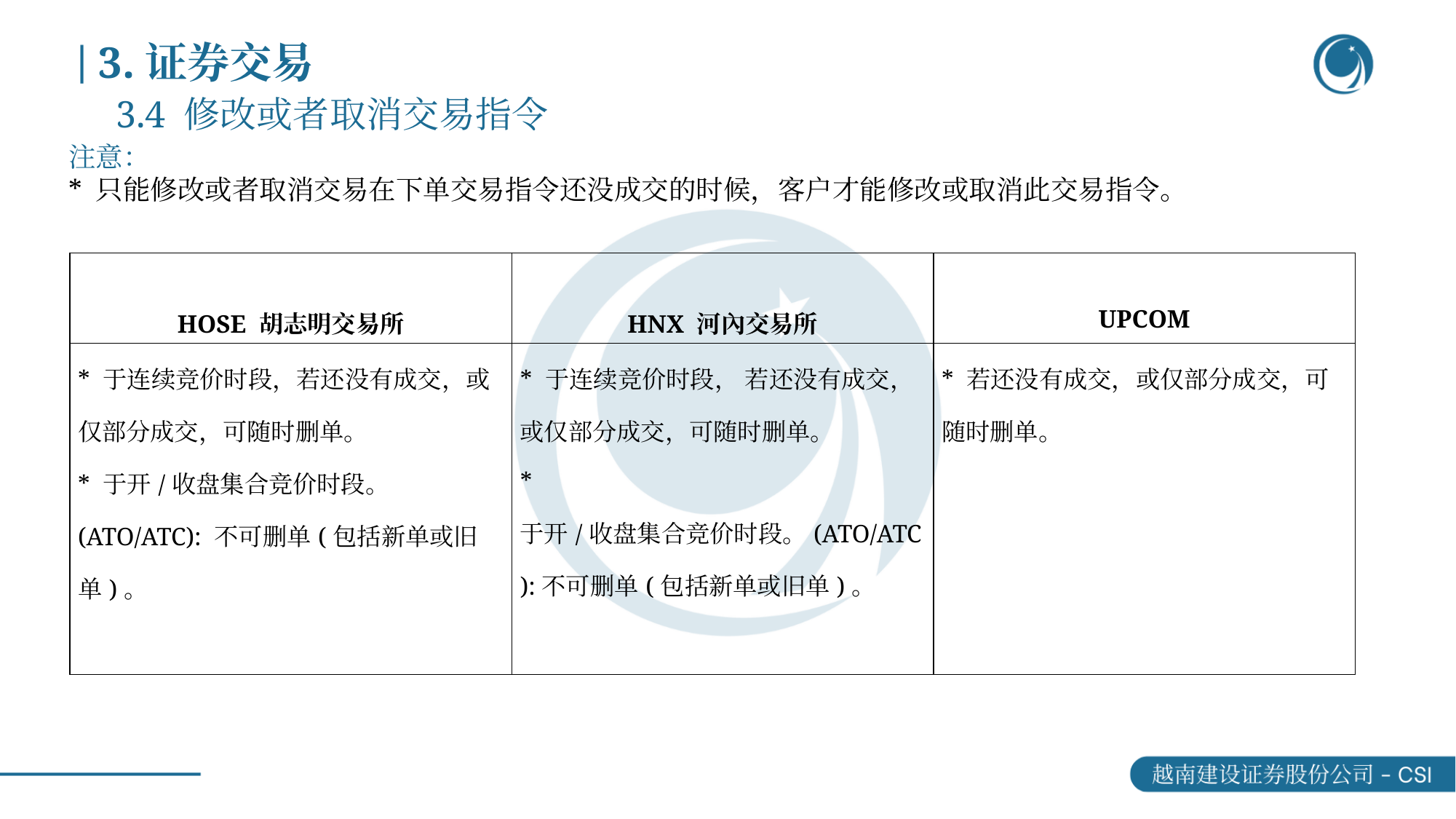

3.证券交易
3.4 修改或者取消交易指令
注意：
* 只能修改或者取消交易在下单交易指令还没成交的时候，客户才能修改或取消此交易指令。
| HOSE 胡志明交易所 | HNX 河內交易所 | UPCOM |
| --- | --- | --- |
| \* 于连续竞价时段，若还没有成交，或仅部分成交，可随时删单。 \* 于开/收盘集合竞价时段。 (ATO/ATC): 不可删单(包括新单或旧单)。 | \* 于连续竞价时段， 若还没有成交，或仅部分成交，可随时删单。 \* 于开/收盘集合竞价时段。(ATO/ATC):不可删单(包括新单或旧单)。 | \* 若还没有成交，或仅部分成交，可随时删单。 |
26